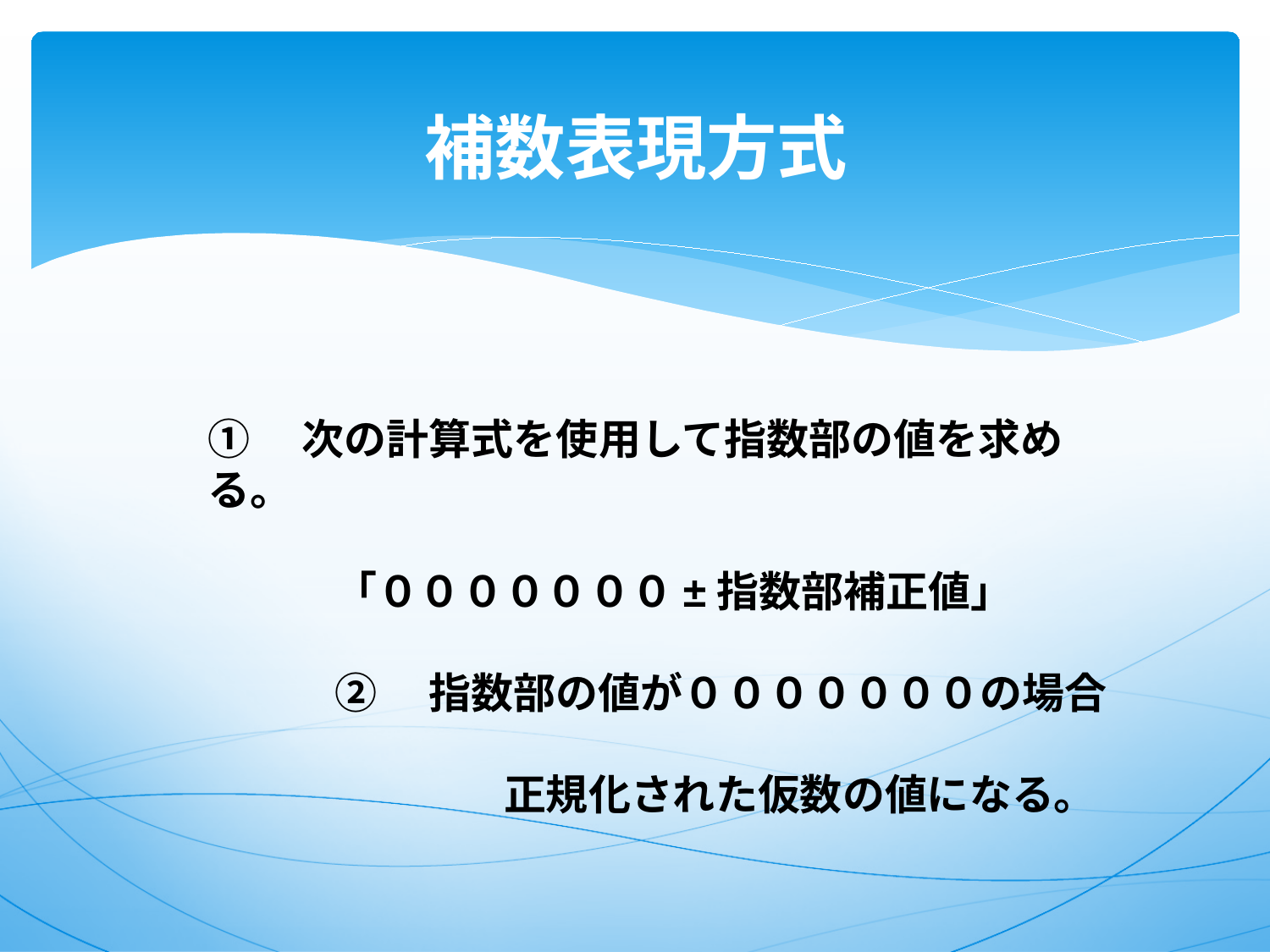

# 補数表現方式
①　次の計算式を使用して指数部の値を求める。

「０００００００±指数部補正値」

②　指数部の値が０００００００の場合

　　　　正規化された仮数の値になる。